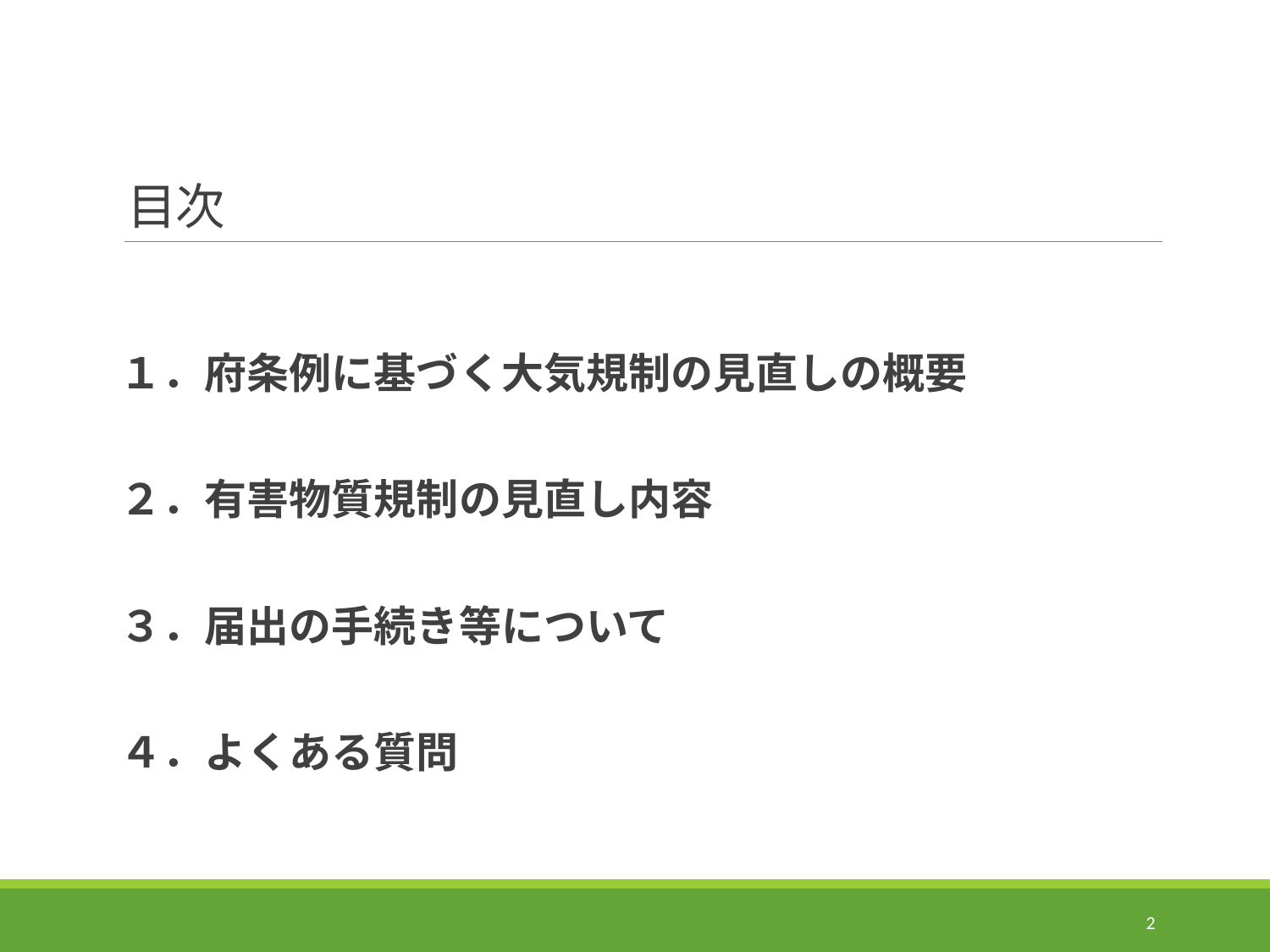

# 目次
１．府条例に基づく大気規制の見直しの概要
２．有害物質規制の見直し内容
３．届出の手続き等について
４．よくある質問
2